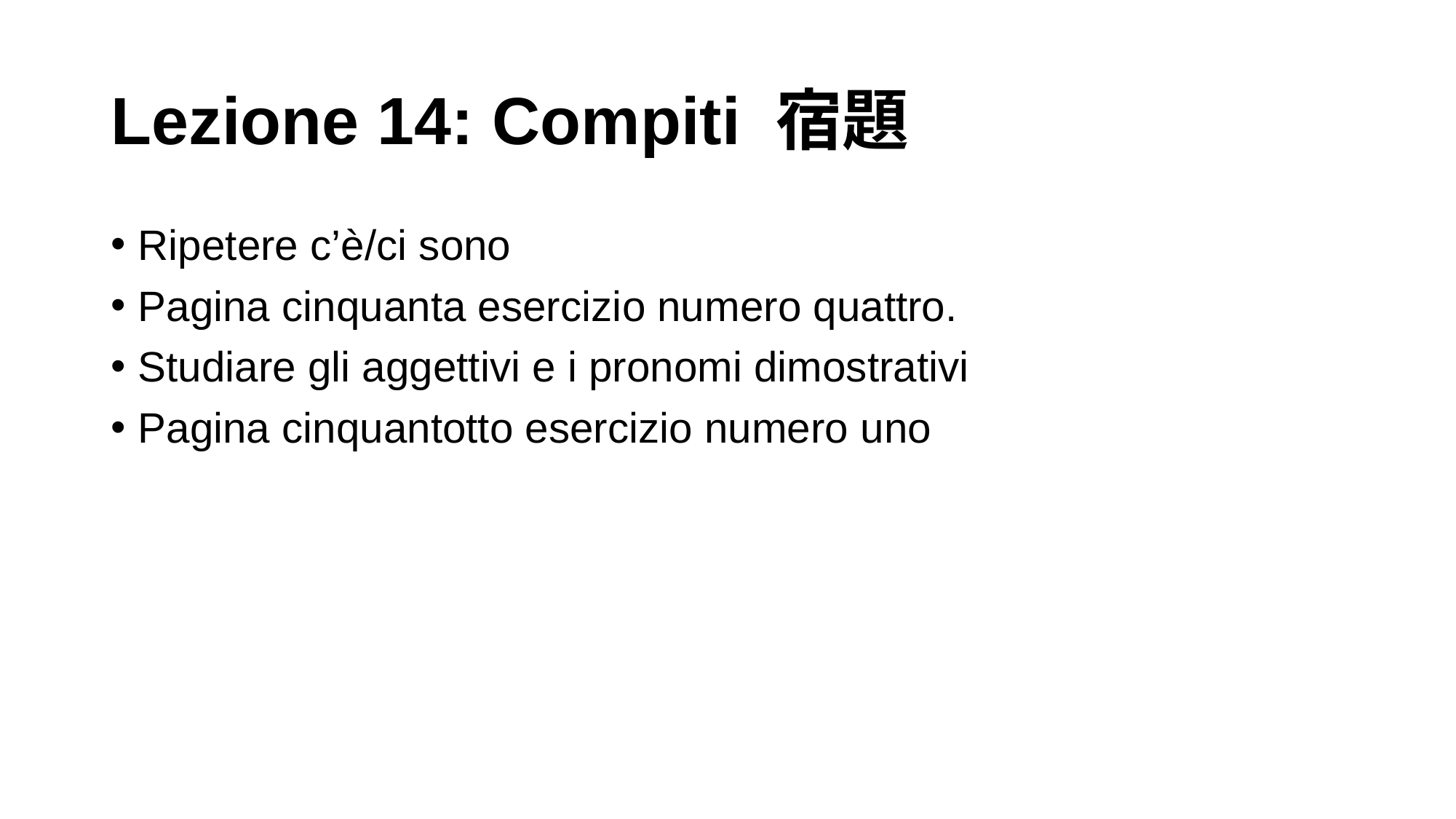

# Lezione 14: Compiti 宿題
Ripetere c’è/ci sono
Pagina cinquanta esercizio numero quattro.
Studiare gli aggettivi e i pronomi dimostrativi
Pagina cinquantotto esercizio numero uno